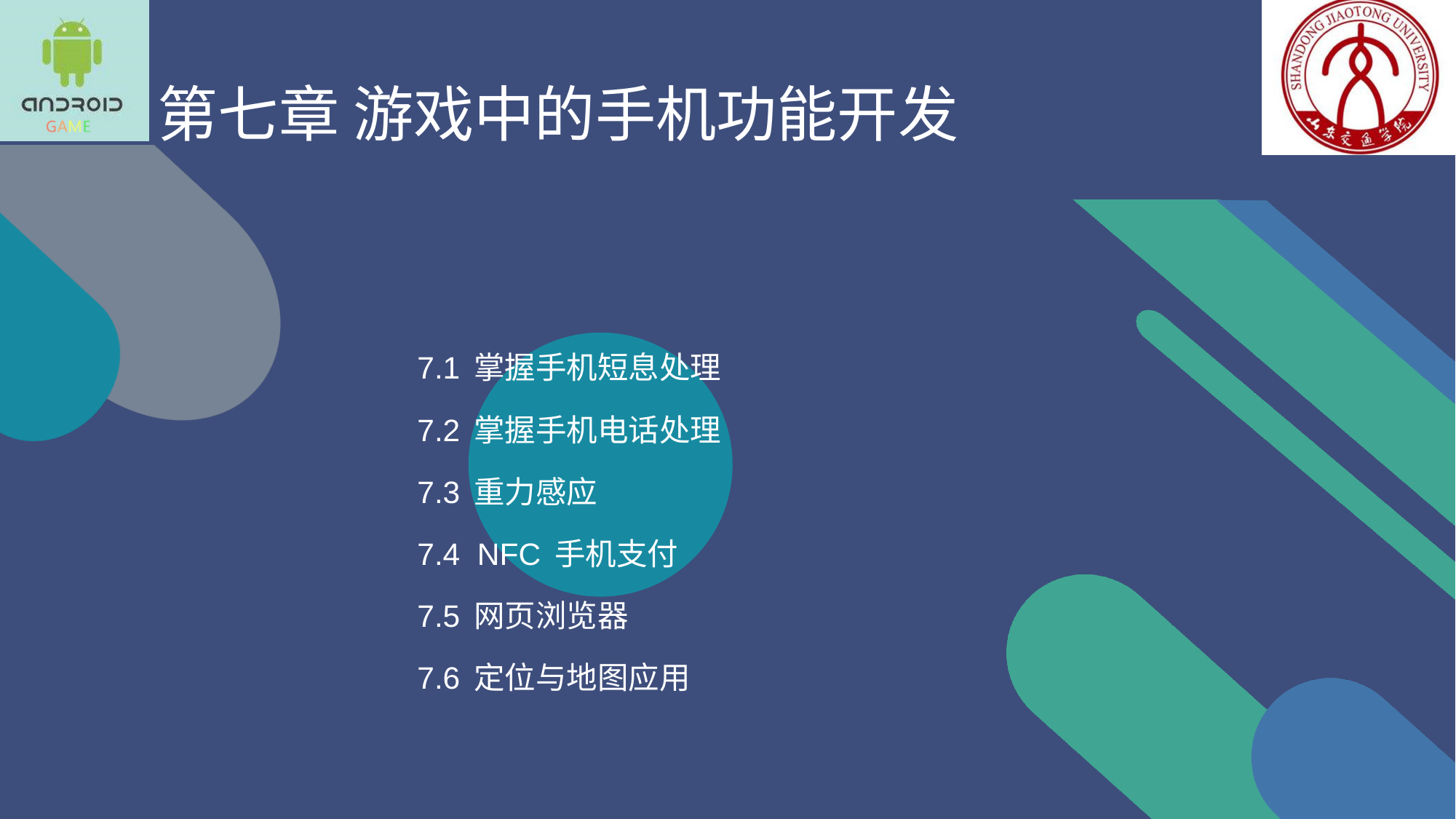

# 第七章 游戏中的手机功能开发
7.1 掌握手机短息处理
7.2 掌握手机电话处理
7.3 重力感应
7.4  NFC 手机支付
7.5 网页浏览器
7.6 定位与地图应用